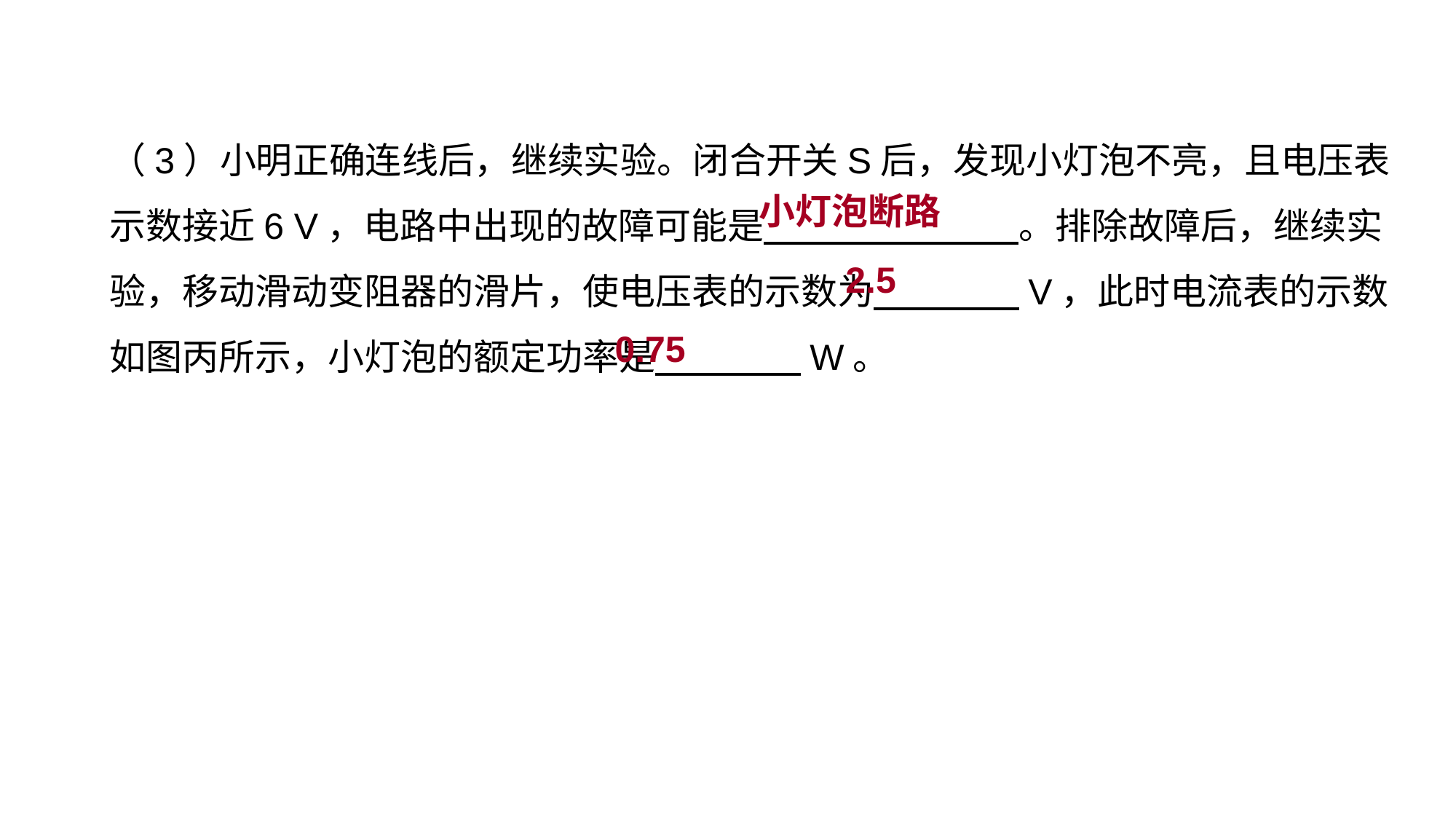

（3）小明正确连线后，继续实验。闭合开关S后，发现小灯泡不亮，且电压表示数接近6 V，电路中出现的故障可能是　　　　　　　。排除故障后，继续实验，移动滑动变阻器的滑片，使电压表的示数为　　　　V，此时电流表的示数如图丙所示，小灯泡的额定功率是　　　　W。
小灯泡断路
实验突破 素养提升
2.5
0.75